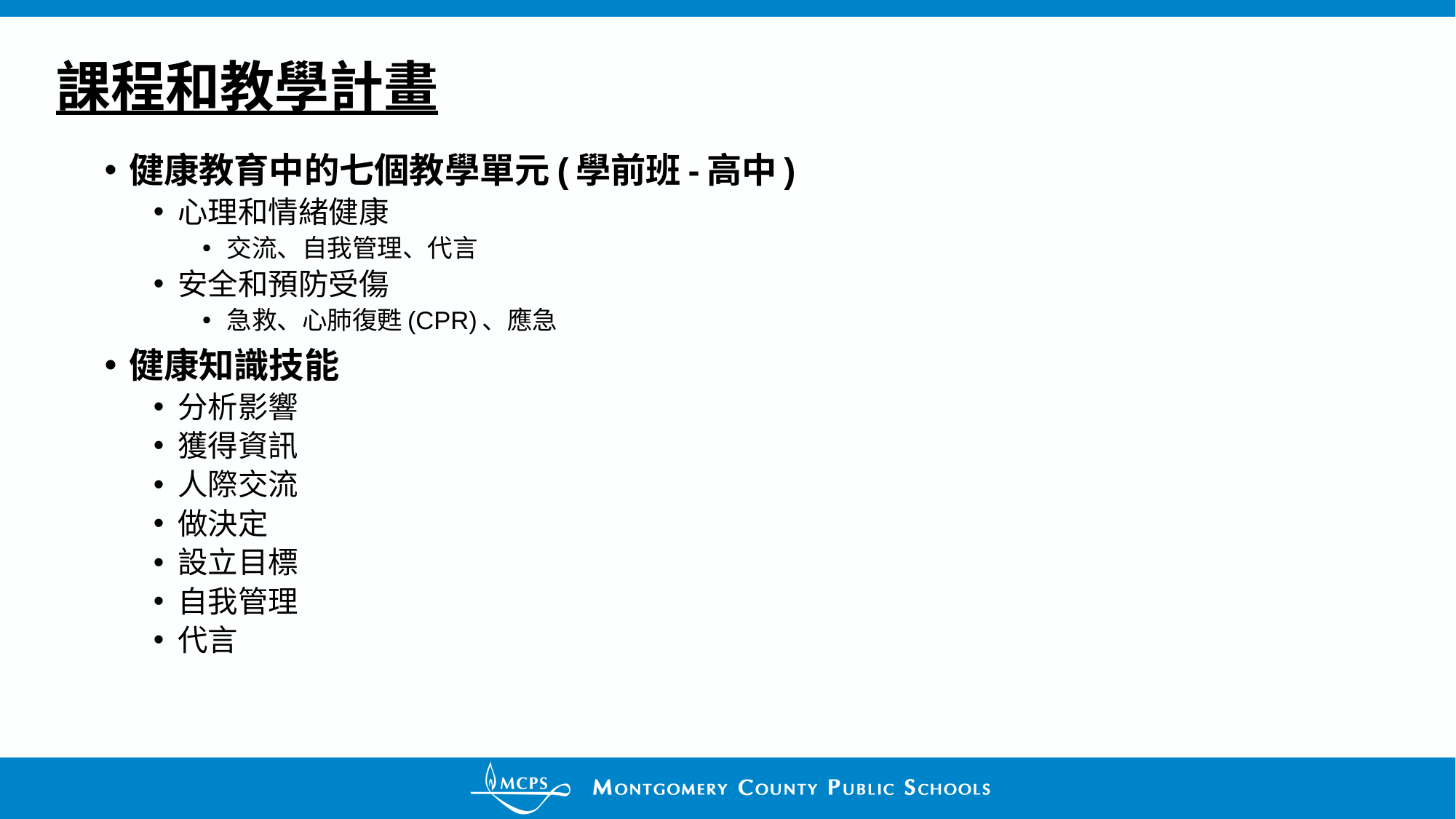

# 課程和教學計畫
健康教育中的七個教學單元(學前班-高中)
心理和情緒健康
交流、自我管理、代言
安全和預防受傷
急救、心肺復甦(CPR)、應急
健康知識技能
分析影響
獲得資訊
人際交流
做決定
設立目標
自我管理
代言